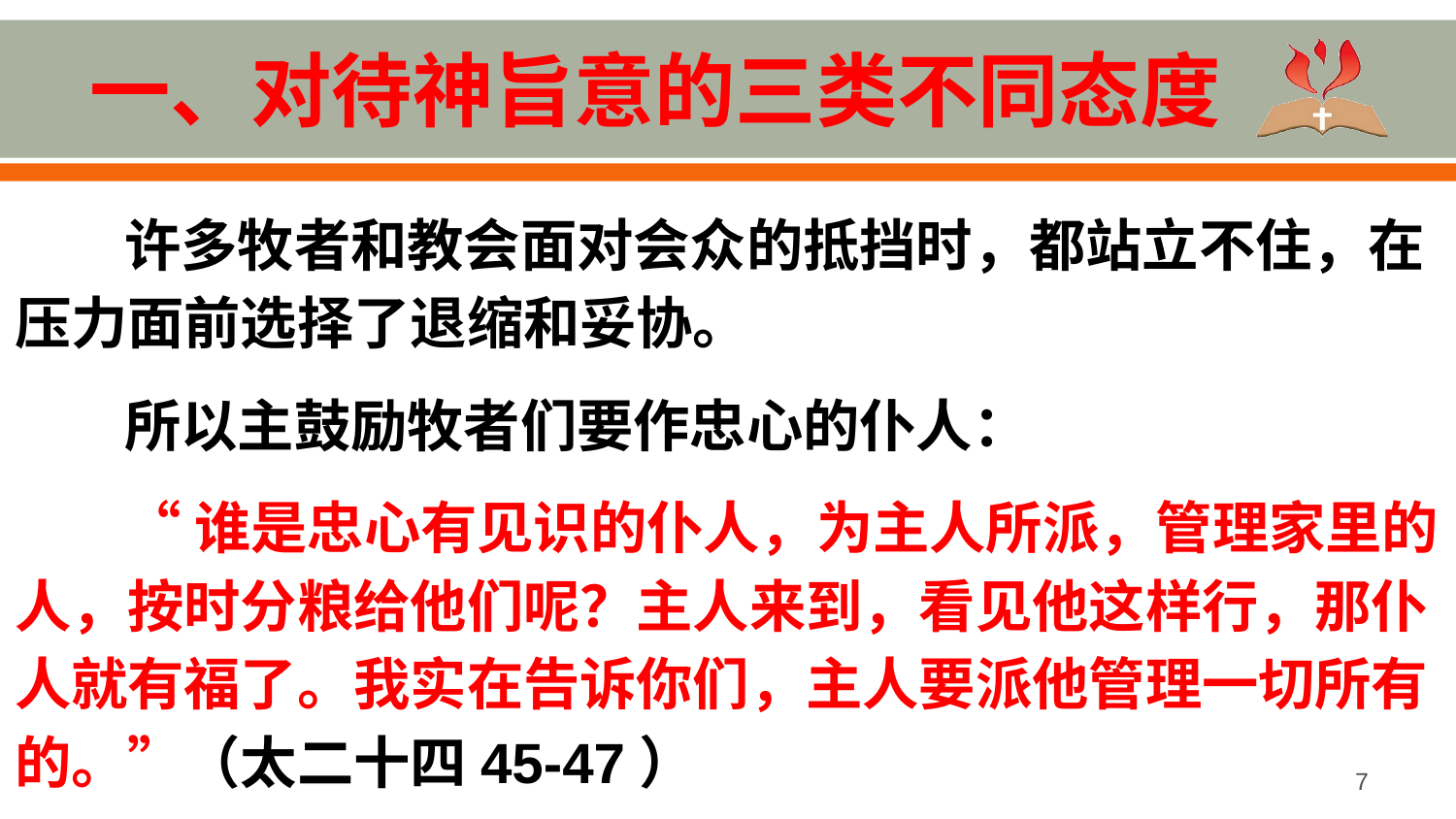

# 一、对待神旨意的三类不同态度
许多牧者和教会面对会众的抵挡时，都站立不住，在压力面前选择了退缩和妥协。
所以主鼓励牧者们要作忠心的仆人：
“谁是忠心有见识的仆人，为主人所派，管理家里的人，按时分粮给他们呢？主人来到，看见他这样行，那仆人就有福了。我实在告诉你们，主人要派他管理一切所有的。”（太二十四45-47）

7